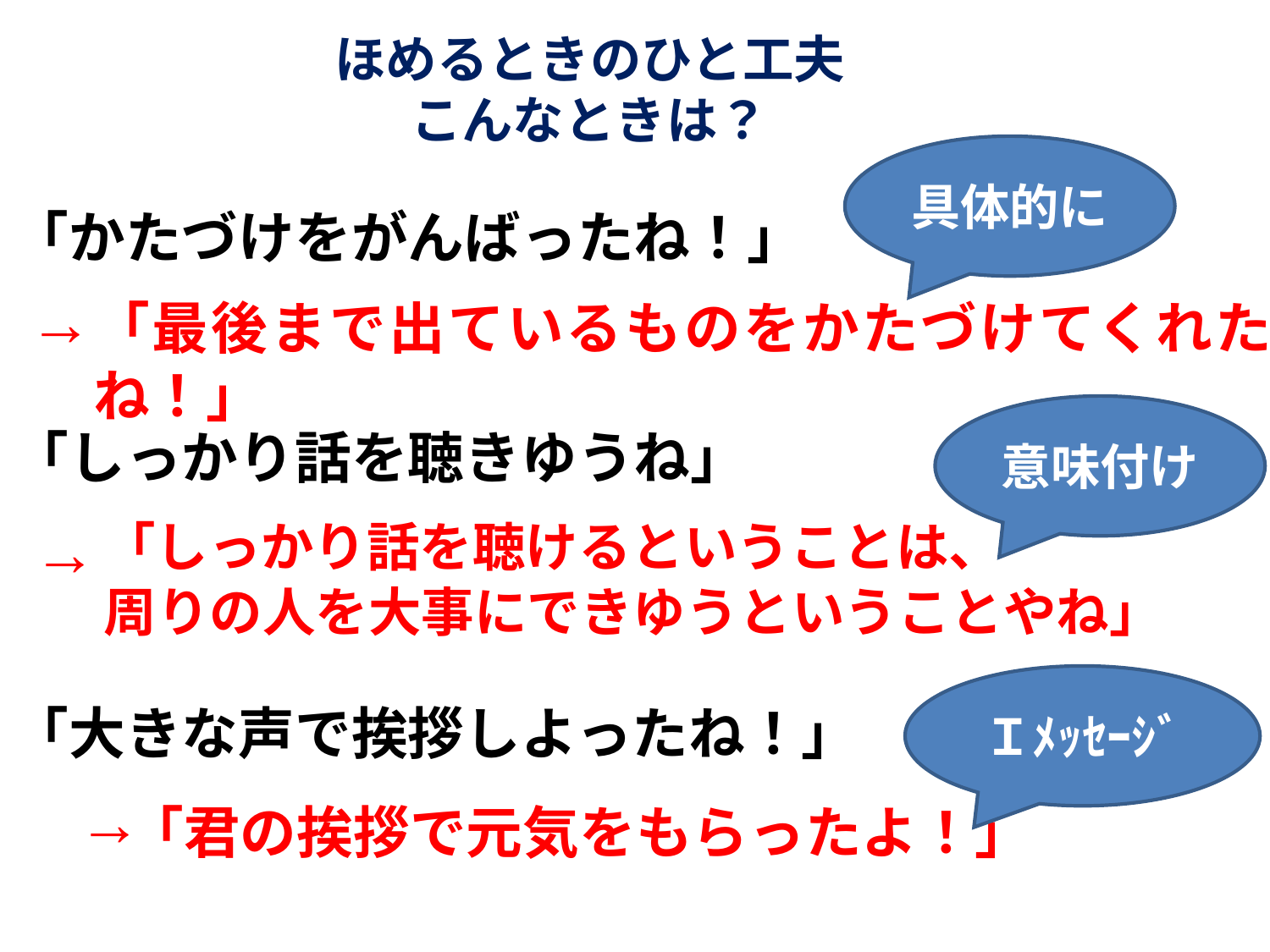

# ほめるときのひと工夫 こんなときは？
具体的に
「かたづけをがんばったね！」
  →
「最後まで出ているものをかたづけてくれたね！」
意味付け
「しっかり話を聴きゆうね」

  →
「しっかり話を聴けるということは、
周りの人を大事にできゆうということやね」
Ｉﾒｯｾｰｼﾞ
「大きな声で挨拶しよったね！」

  →
「君の挨拶で元気をもらったよ！」